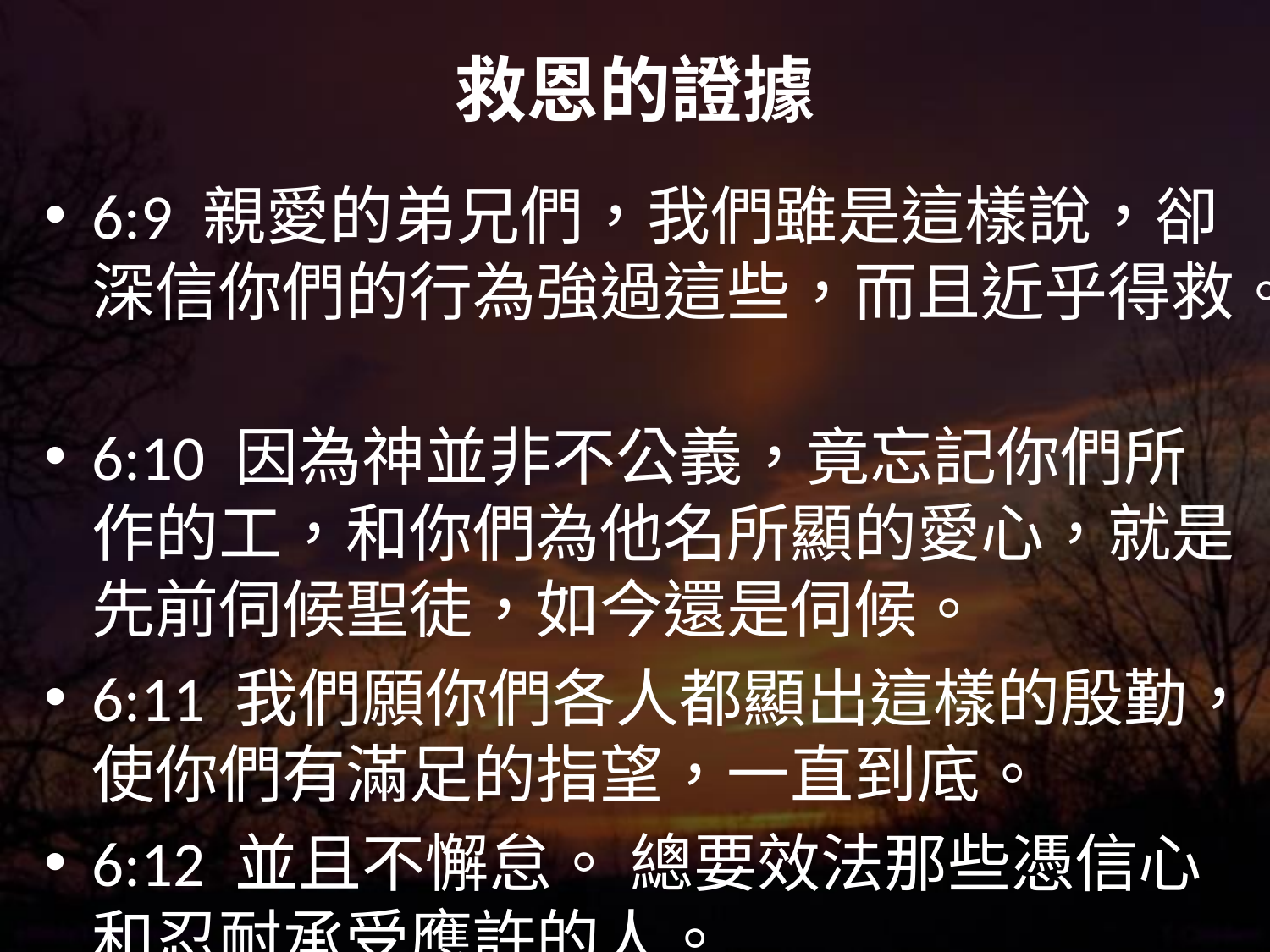

# 救恩的證據
6:9 親愛的弟兄們，我們雖是這樣說，卻深信你們的行為強過這些，而且近乎得救。
6:10 因為神並非不公義，竟忘記你們所作的工，和你們為他名所顯的愛心，就是先前伺候聖徒，如今還是伺候。
6:11 我們願你們各人都顯出這樣的殷勤，使你們有滿足的指望，一直到底。
6:12 並且不懈怠。 總要效法那些憑信心和忍耐承受應許的人。